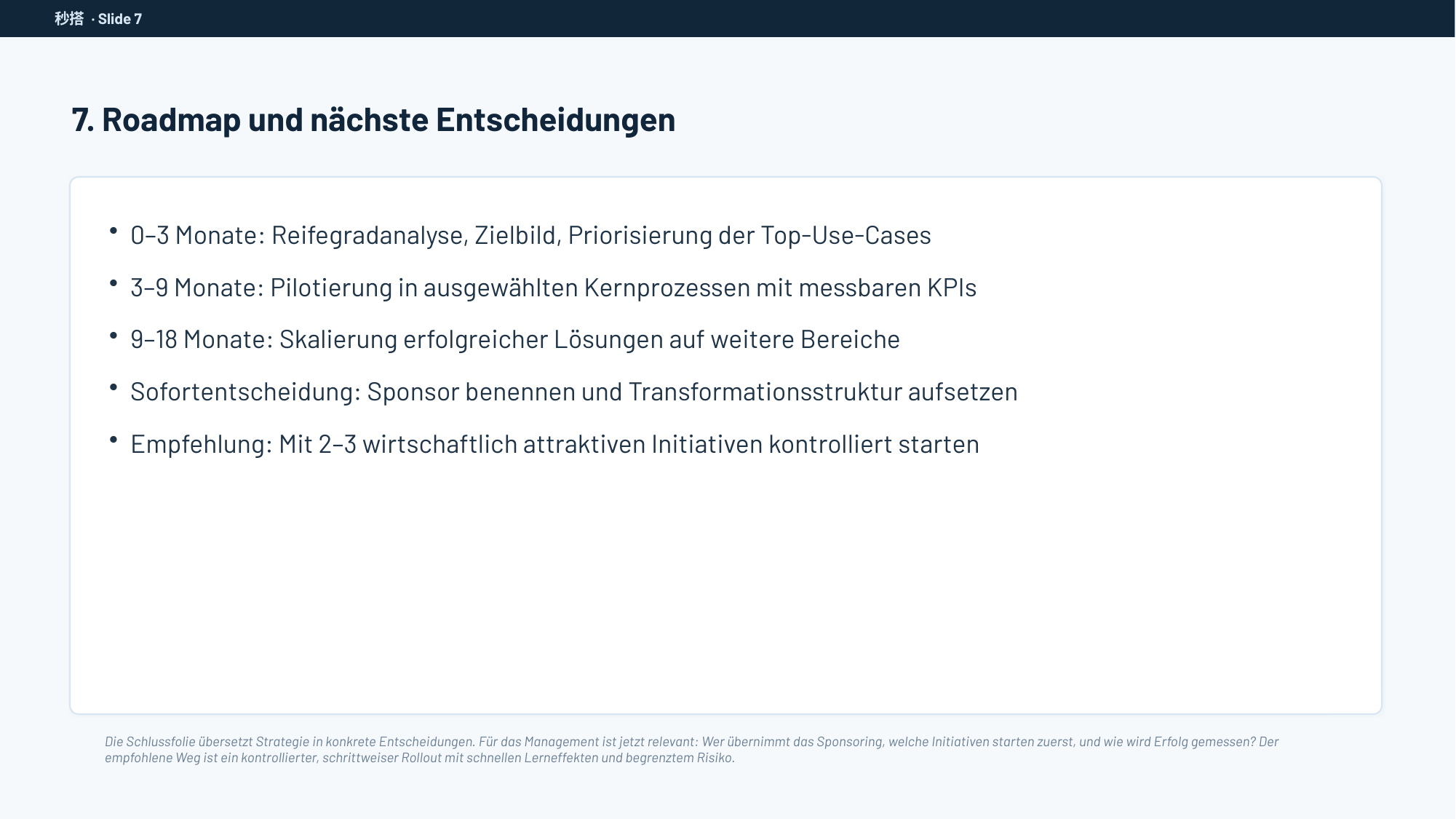

秒搭 · Slide 7
7. Roadmap und nächste Entscheidungen

0–3 Monate: Reifegradanalyse, Zielbild, Priorisierung der Top-Use-Cases
3–9 Monate: Pilotierung in ausgewählten Kernprozessen mit messbaren KPIs
9–18 Monate: Skalierung erfolgreicher Lösungen auf weitere Bereiche
Sofortentscheidung: Sponsor benennen und Transformationsstruktur aufsetzen
Empfehlung: Mit 2–3 wirtschaftlich attraktiven Initiativen kontrolliert starten
Die Schlussfolie übersetzt Strategie in konkrete Entscheidungen. Für das Management ist jetzt relevant: Wer übernimmt das Sponsoring, welche Initiativen starten zuerst, und wie wird Erfolg gemessen? Der empfohlene Weg ist ein kontrollierter, schrittweiser Rollout mit schnellen Lerneffekten und begrenztem Risiko.